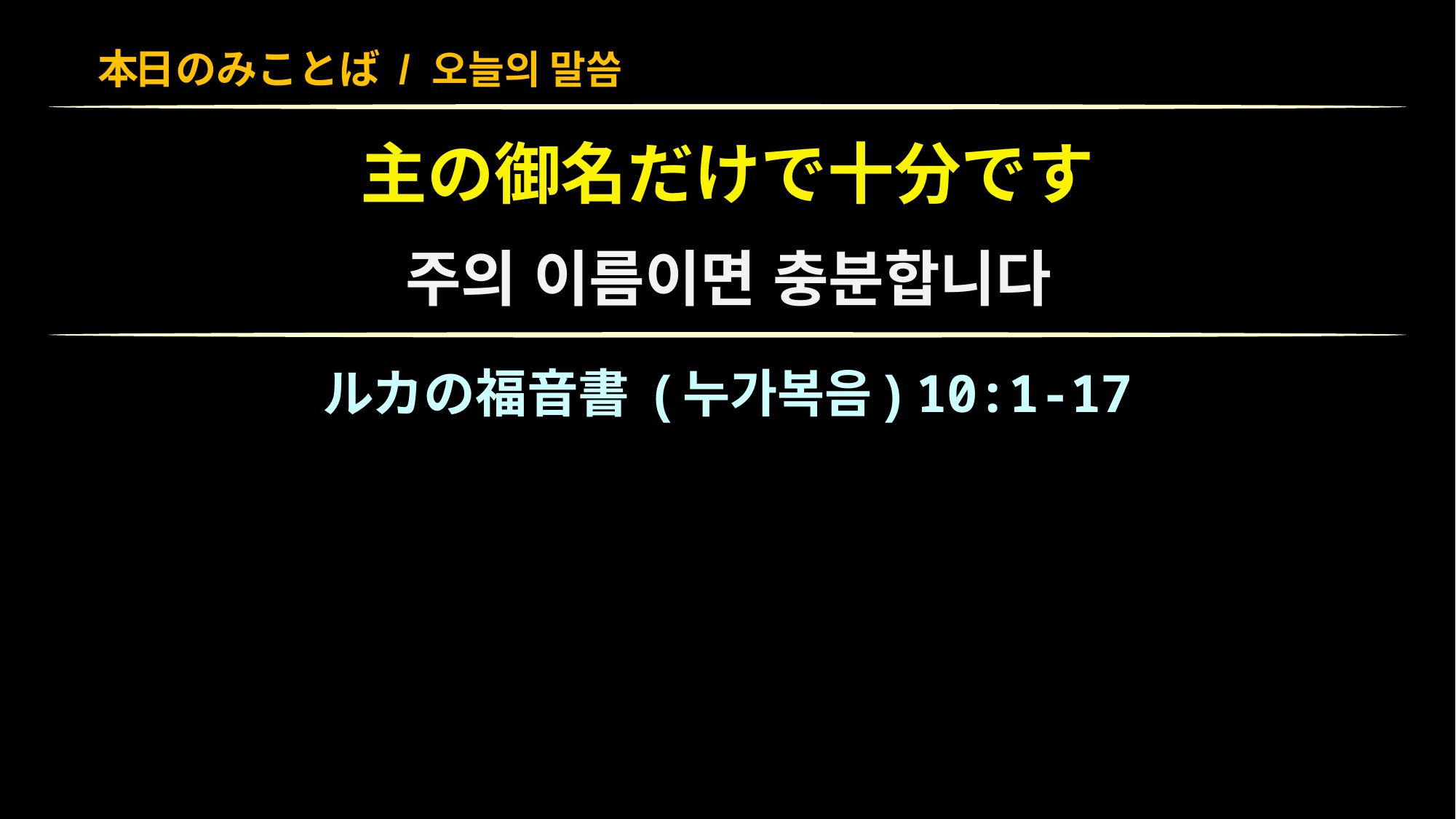

ヨハネの福音書
本日のみことば / 오늘의 말씀

主の御名だけで十分です
주의 이름이면 충분합니다

ルカの福音書 (누가복음) 10:1-17
今日のみことば